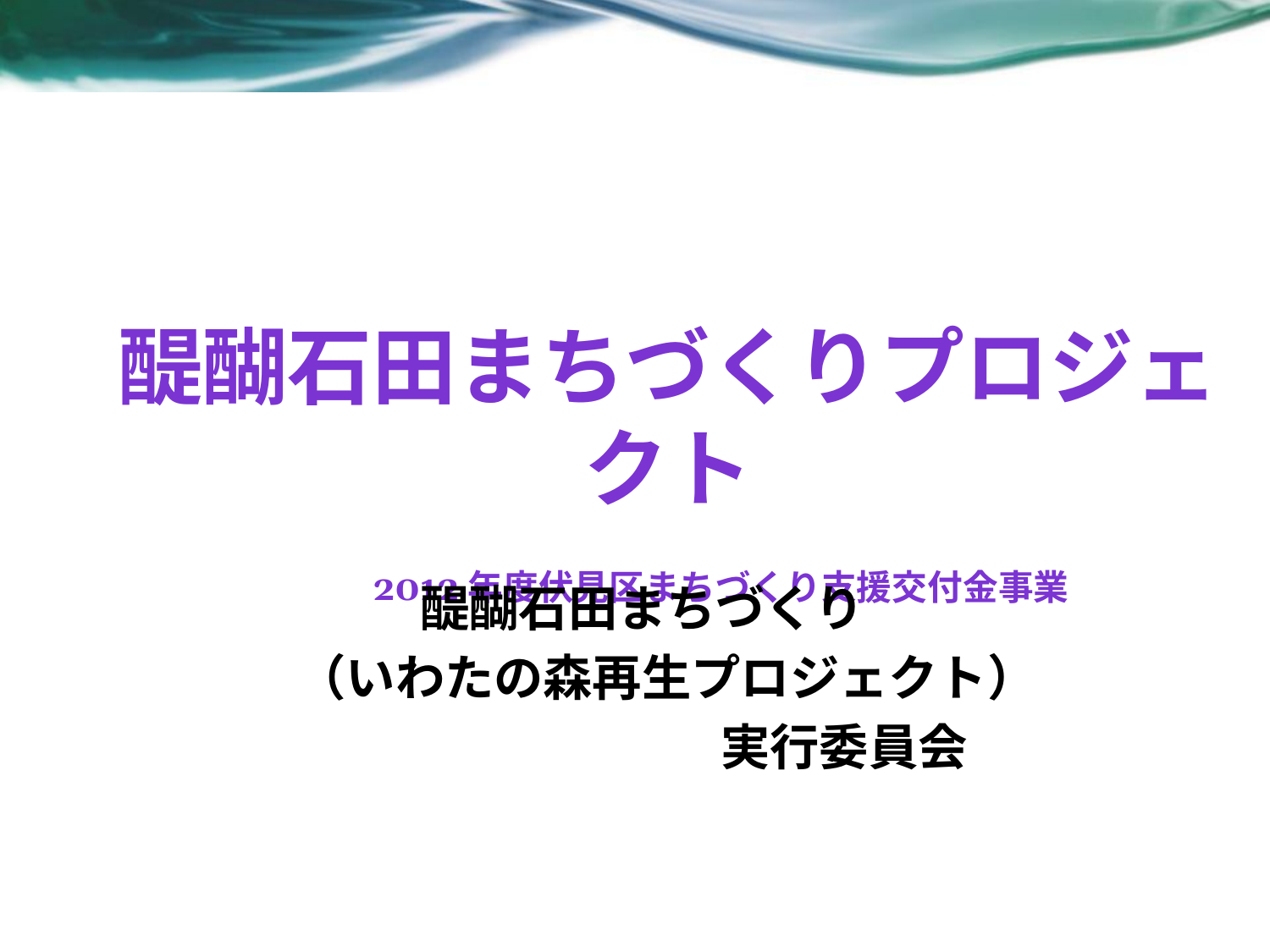

# 醍醐石田まちづくりプロジェクト 　2012年度伏見区まちづくり支援交付金事業
醍醐石田まちづくり
（いわたの森再生プロジェクト）
　　　　　　　　　　　　実行委員会